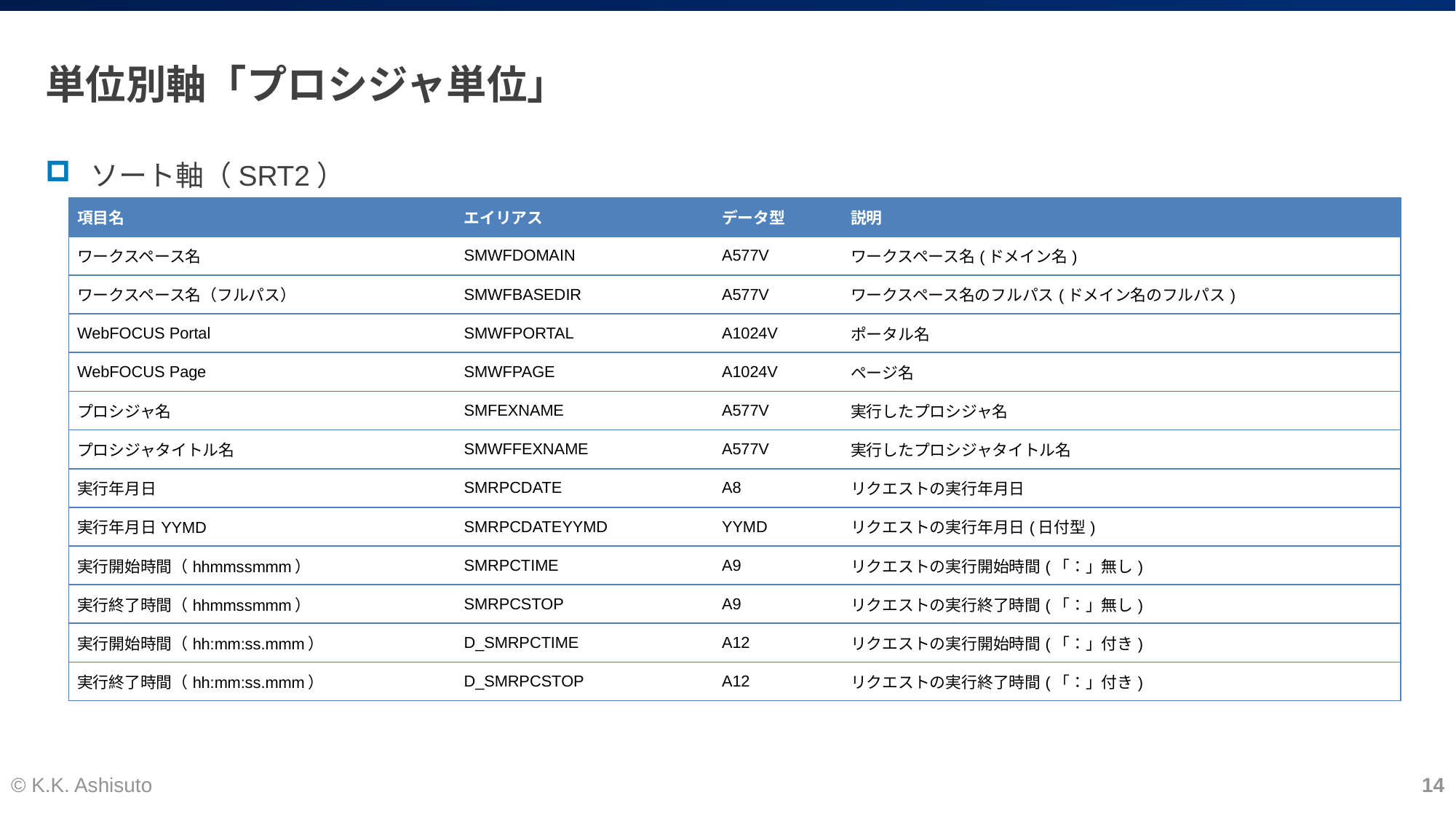

# 単位別軸「プロシジャ単位」
ソート軸（SRT2）
| 項目名 | エイリアス | データ型 | 説明 |
| --- | --- | --- | --- |
| ワークスペース名 | SMWFDOMAIN | A577V | ワークスペース名(ドメイン名) |
| ワークスペース名（フルパス） | SMWFBASEDIR | A577V | ワークスペース名のフルパス(ドメイン名のフルパス) |
| WebFOCUS Portal | SMWFPORTAL | A1024V | ポータル名 |
| WebFOCUS Page | SMWFPAGE | A1024V | ページ名 |
| プロシジャ名 | SMFEXNAME | A577V | 実行したプロシジャ名 |
| プロシジャタイトル名 | SMWFFEXNAME | A577V | 実行したプロシジャタイトル名 |
| 実行年月日 | SMRPCDATE | A8 | リクエストの実行年月日 |
| 実行年月日YYMD | SMRPCDATEYYMD | YYMD | リクエストの実行年月日(日付型) |
| 実行開始時間（hhmmssmmm） | SMRPCTIME | A9 | リクエストの実行開始時間(「：」無し) |
| 実行終了時間（hhmmssmmm） | SMRPCSTOP | A9 | リクエストの実行終了時間(「：」無し) |
| 実行開始時間（hh:mm:ss.mmm） | D\_SMRPCTIME | A12 | リクエストの実行開始時間(「：」付き) |
| 実行終了時間（hh:mm:ss.mmm） | D\_SMRPCSTOP | A12 | リクエストの実行終了時間(「：」付き) |
© K.K. Ashisuto
14